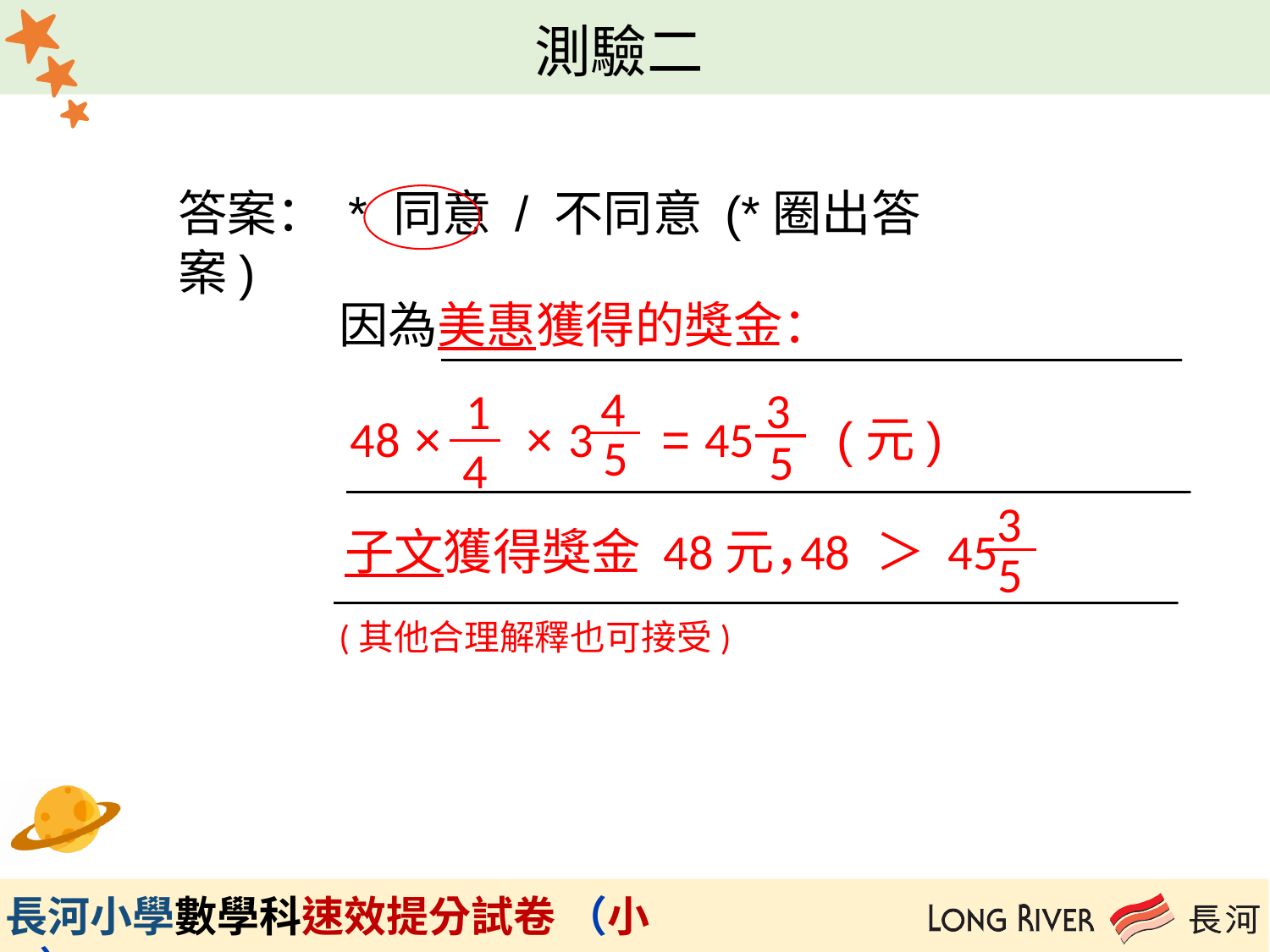

答案： * 同意 / 不同意 (*圈出答案)

因為美惠獲得的獎金：

4
5
3
5
1
4
48 ×      × 3     = 45      (元)
3
5
48 ＞ 45

子文獲得獎金 48元，

(其他合理解釋也可接受)